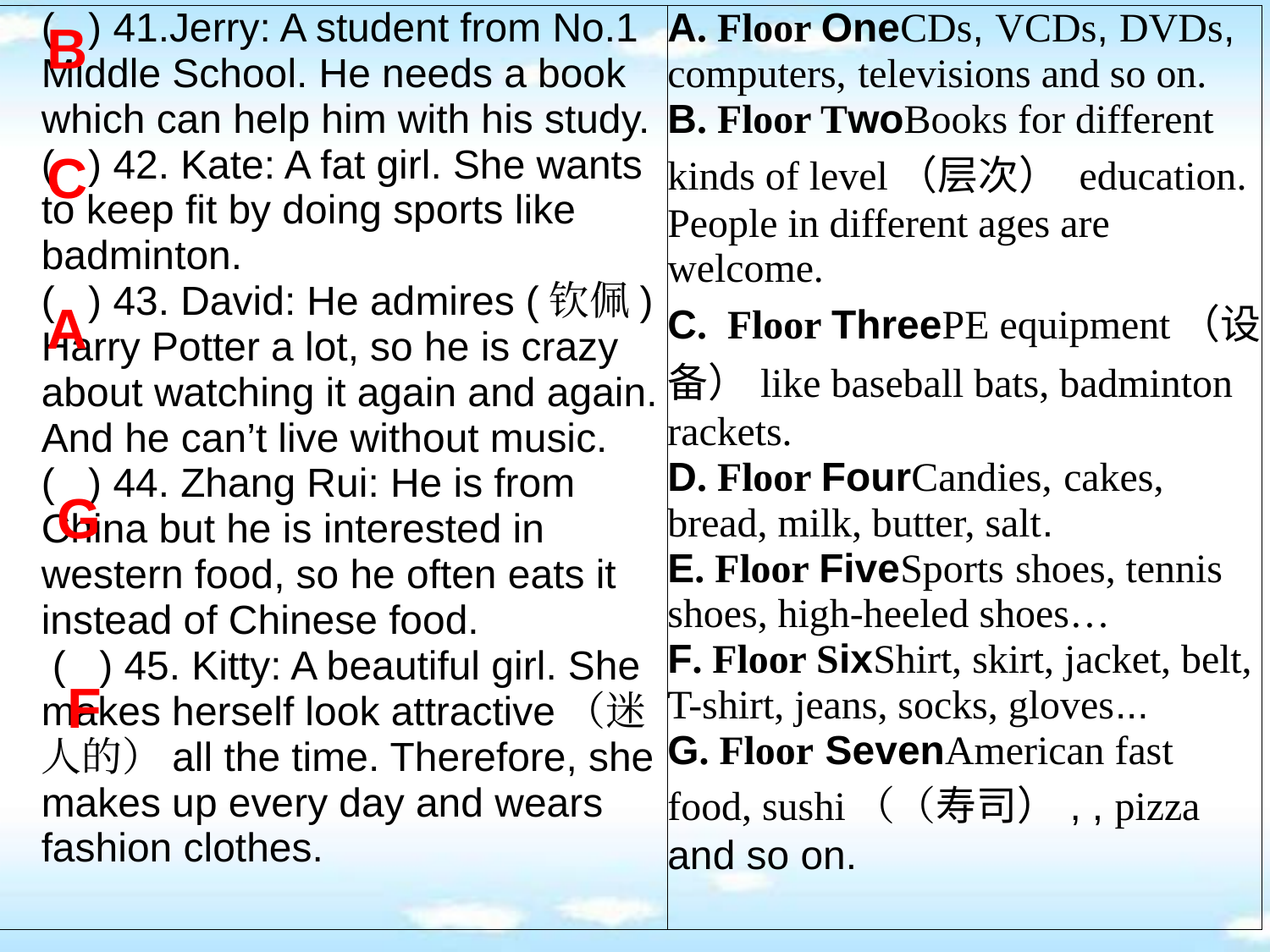

| ( ) 41.Jerry: A student from No.1 Middle School. He needs a book which can help him with his study. ( ) 42. Kate: A fat girl. She wants to keep fit by doing sports like badminton. ( ) 43. David: He admires (钦佩) Harry Potter a lot, so he is crazy about watching it again and again. And he can’t live without music. ( ) 44. Zhang Rui: He is from China but he is interested in western food, so he often eats it instead of Chinese food.  ( ) 45. Kitty: A beautiful girl. She makes herself look attractive（迷人的）all the time. Therefore, she makes up every day and wears fashion clothes. | A. Floor OneCDs, VCDs, DVDs, computers, televisions and so on. B. Floor TwoBooks for different kinds of level（层次） education. People in different ages are welcome. C. Floor ThreePE equipment（设备）like baseball bats, badminton rackets. D. Floor FourCandies, cakes, bread, milk, butter, salt. E. Floor FiveSports shoes, tennis shoes, high-heeled shoes… F. Floor SixShirt, skirt, jacket, belt, T-shirt, jeans, socks, gloves... G. Floor SevenAmerican fast food, sushi（（寿司）, , pizza and so on. |
| --- | --- |
B
C
A
G
F